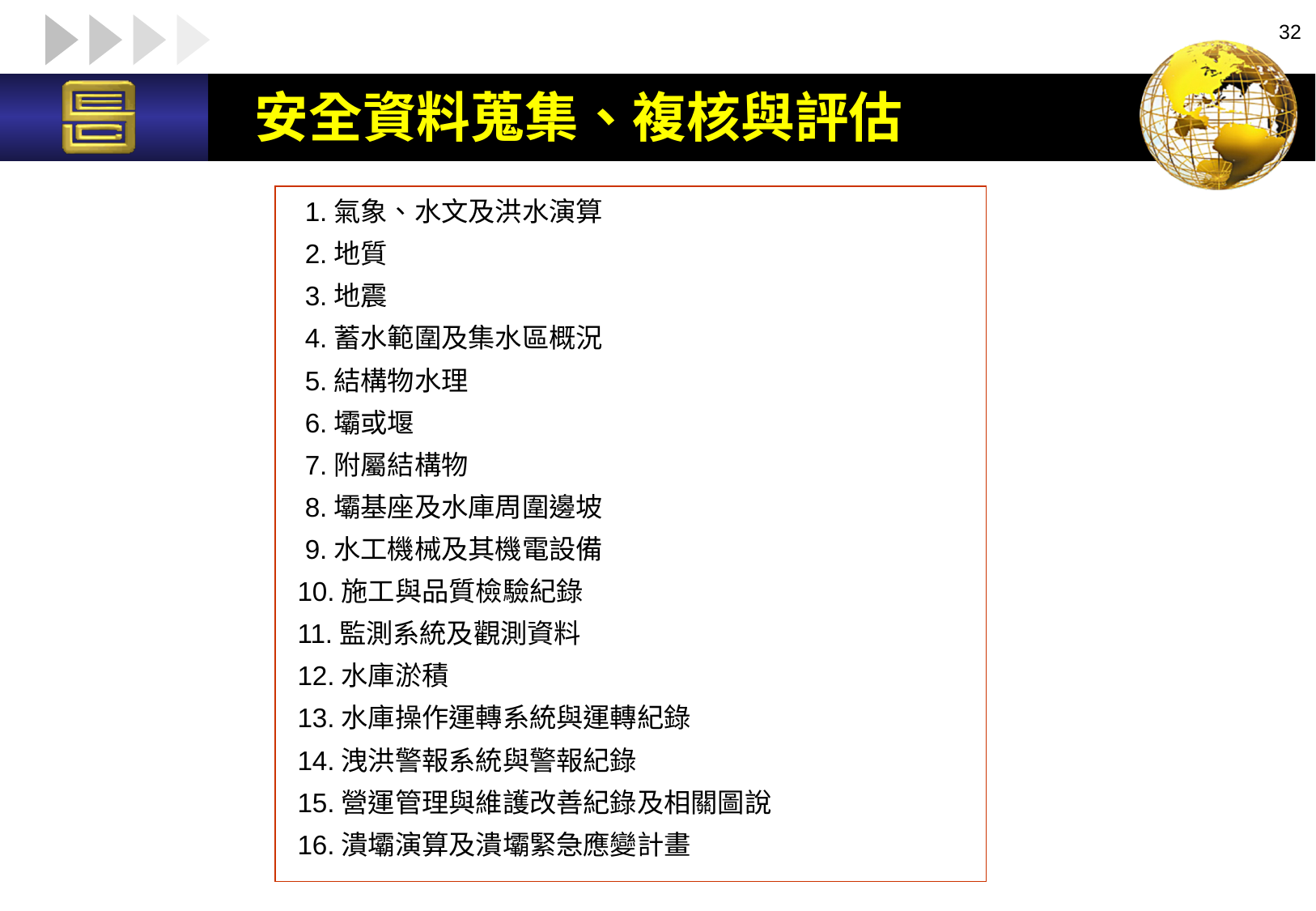

32
# 安全資料蒐集、複核與評估
   1.氣象、水文及洪水演算
   2.地質
   3.地震
   4.蓄水範圍及集水區概況
   5.結構物水理
   6.壩或堰
   7.附屬結構物
   8.壩基座及水庫周圍邊坡
   9.水工機械及其機電設備
  10.施工與品質檢驗紀錄
  11.監測系統及觀測資料
  12.水庫淤積
  13.水庫操作運轉系統與運轉紀錄
  14.洩洪警報系統與警報紀錄
  15.營運管理與維護改善紀錄及相關圖說
  16.潰壩演算及潰壩緊急應變計畫